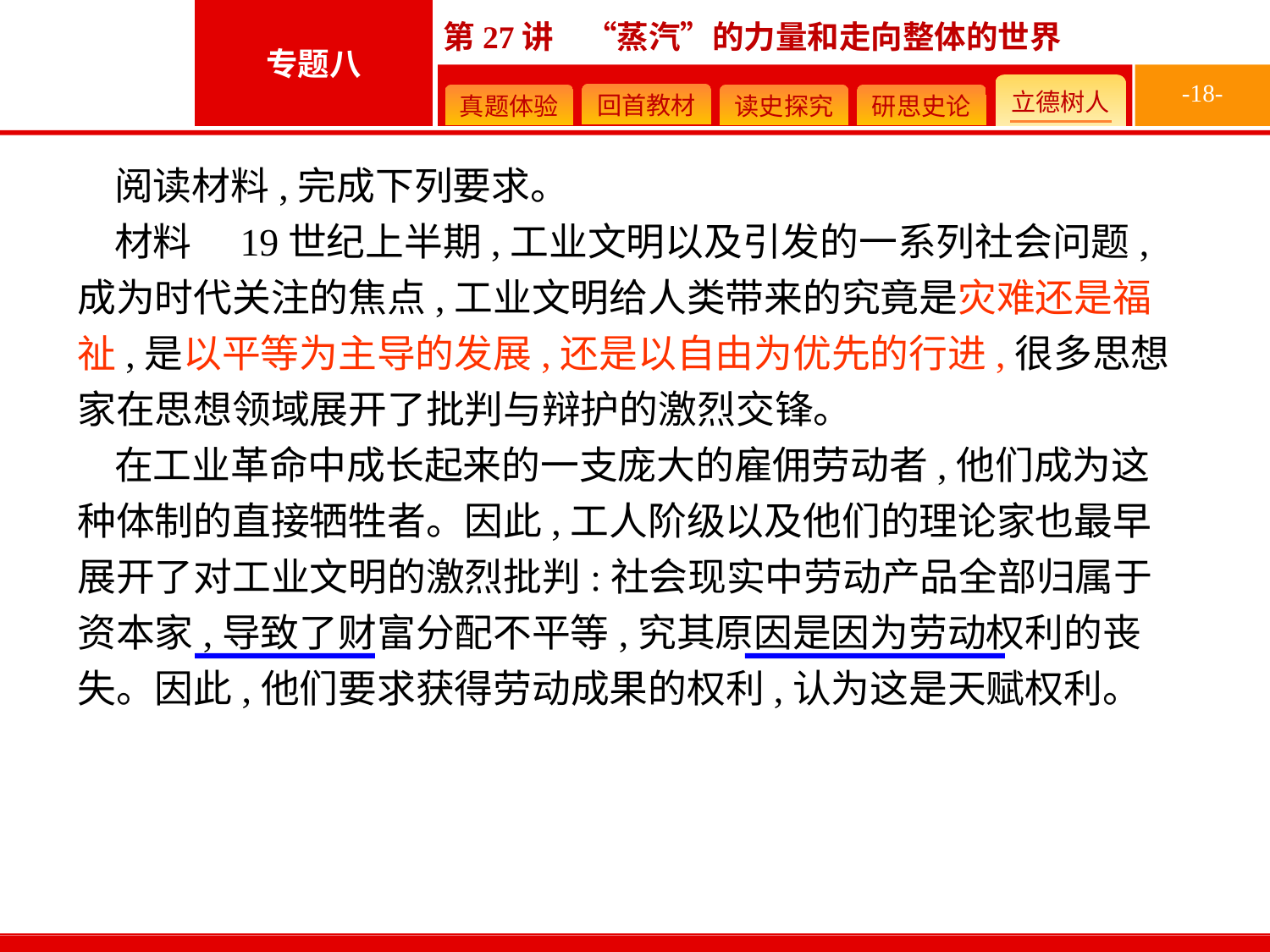

-18-
阅读材料,完成下列要求。
材料　19世纪上半期,工业文明以及引发的一系列社会问题,成为时代关注的焦点,工业文明给人类带来的究竟是灾难还是福祉,是以平等为主导的发展,还是以自由为优先的行进,很多思想家在思想领域展开了批判与辩护的激烈交锋。
在工业革命中成长起来的一支庞大的雇佣劳动者,他们成为这种体制的直接牺牲者。因此,工人阶级以及他们的理论家也最早展开了对工业文明的激烈批判:社会现实中劳动产品全部归属于资本家,导致了财富分配不平等,究其原因是因为劳动权利的丧失。因此,他们要求获得劳动成果的权利,认为这是天赋权利。